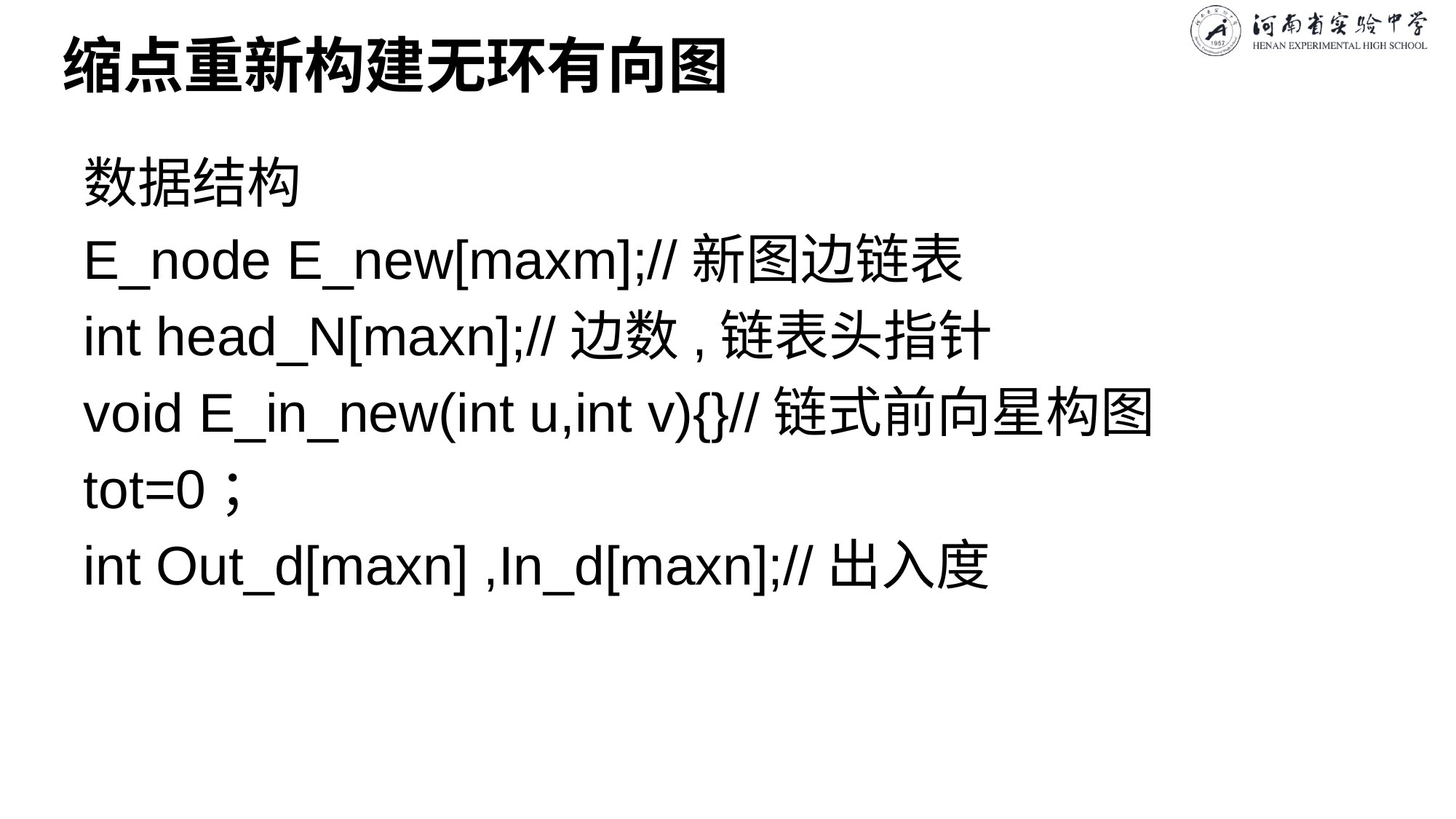

# 缩点重新构建无环有向图
数据结构
E_node E_new[maxm];//新图边链表
int head_N[maxn];//边数,链表头指针
void E_in_new(int u,int v){}//链式前向星构图
tot=0；
int Out_d[maxn] ,In_d[maxn];//出入度